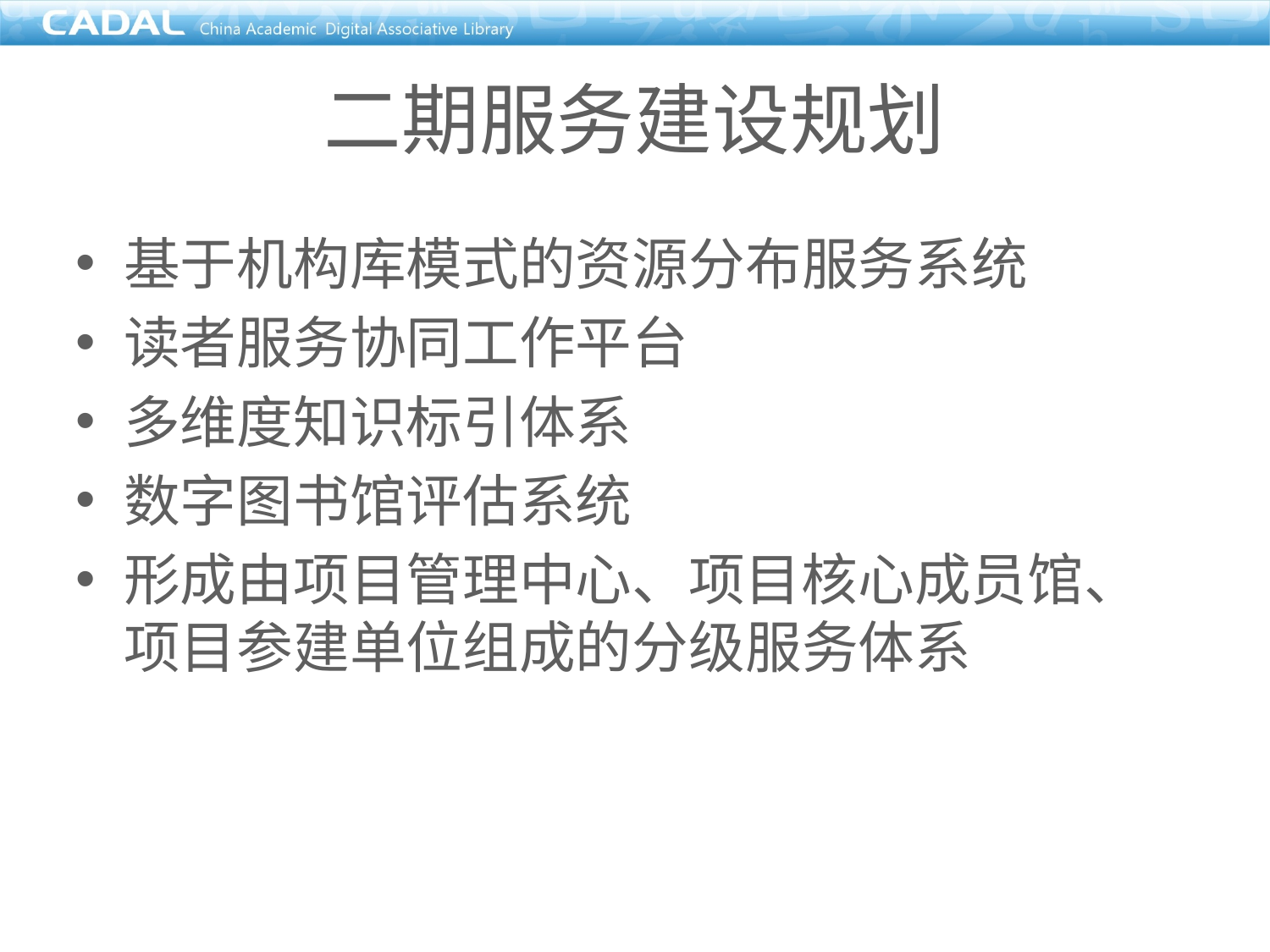

二期服务建设规划
基于机构库模式的资源分布服务系统
读者服务协同工作平台
多维度知识标引体系
数字图书馆评估系统
形成由项目管理中心、项目核心成员馆、项目参建单位组成的分级服务体系